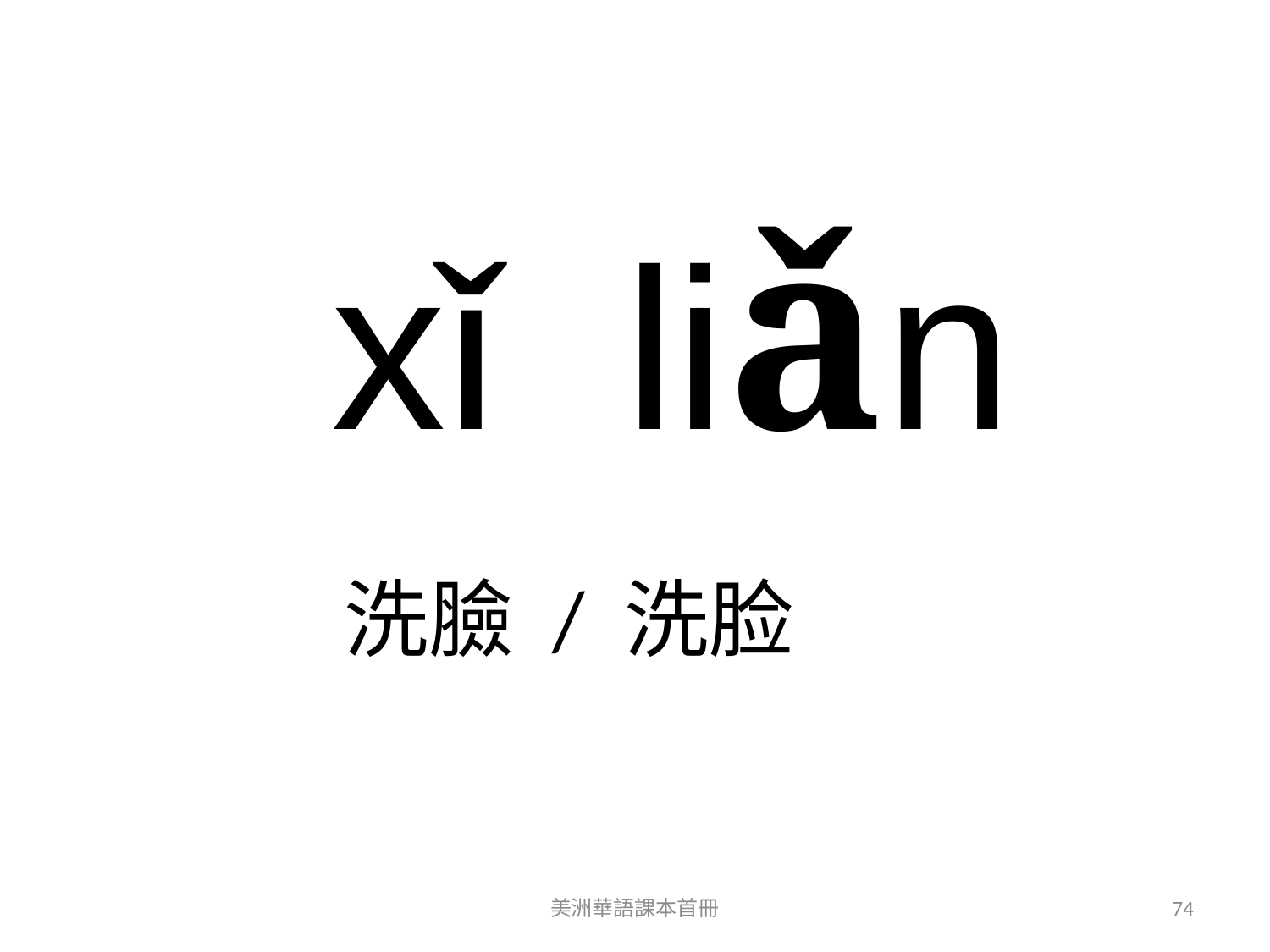

xǐ  liǎn
洗臉 / 洗脸
美洲華語課本首冊
74